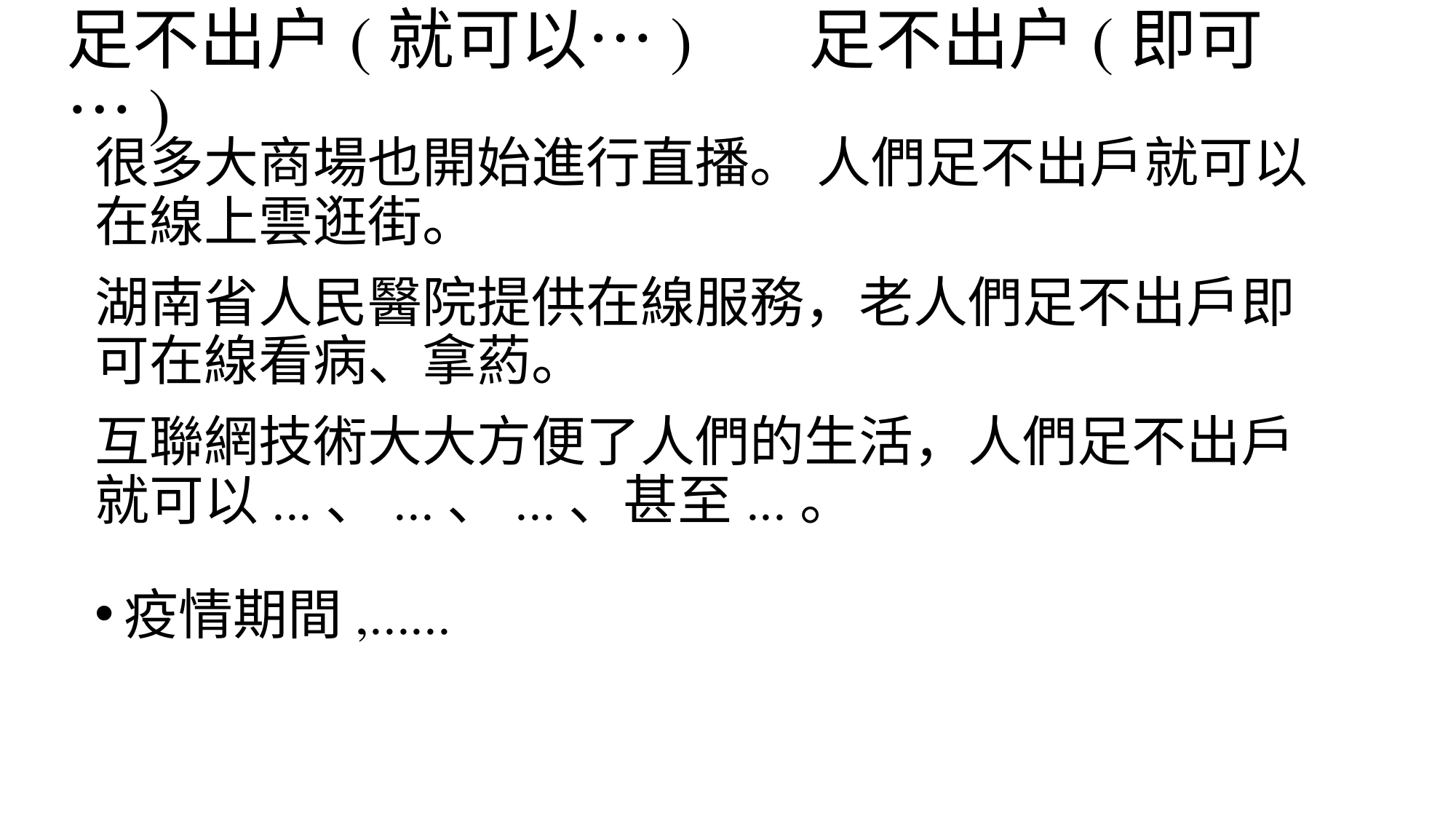

# 足不出户(就可以…)      足不出户(即可…)
很多大商場也開始進行直播。 人們足不出戶就可以在線上雲逛街。
湖南省人民醫院提供在線服務，老人們足不出戶即可在線看病、拿葯。
互聯網技術大大方便了人們的生活，人們足不出戶就可以...、...、...、甚至...。
疫情期間,......